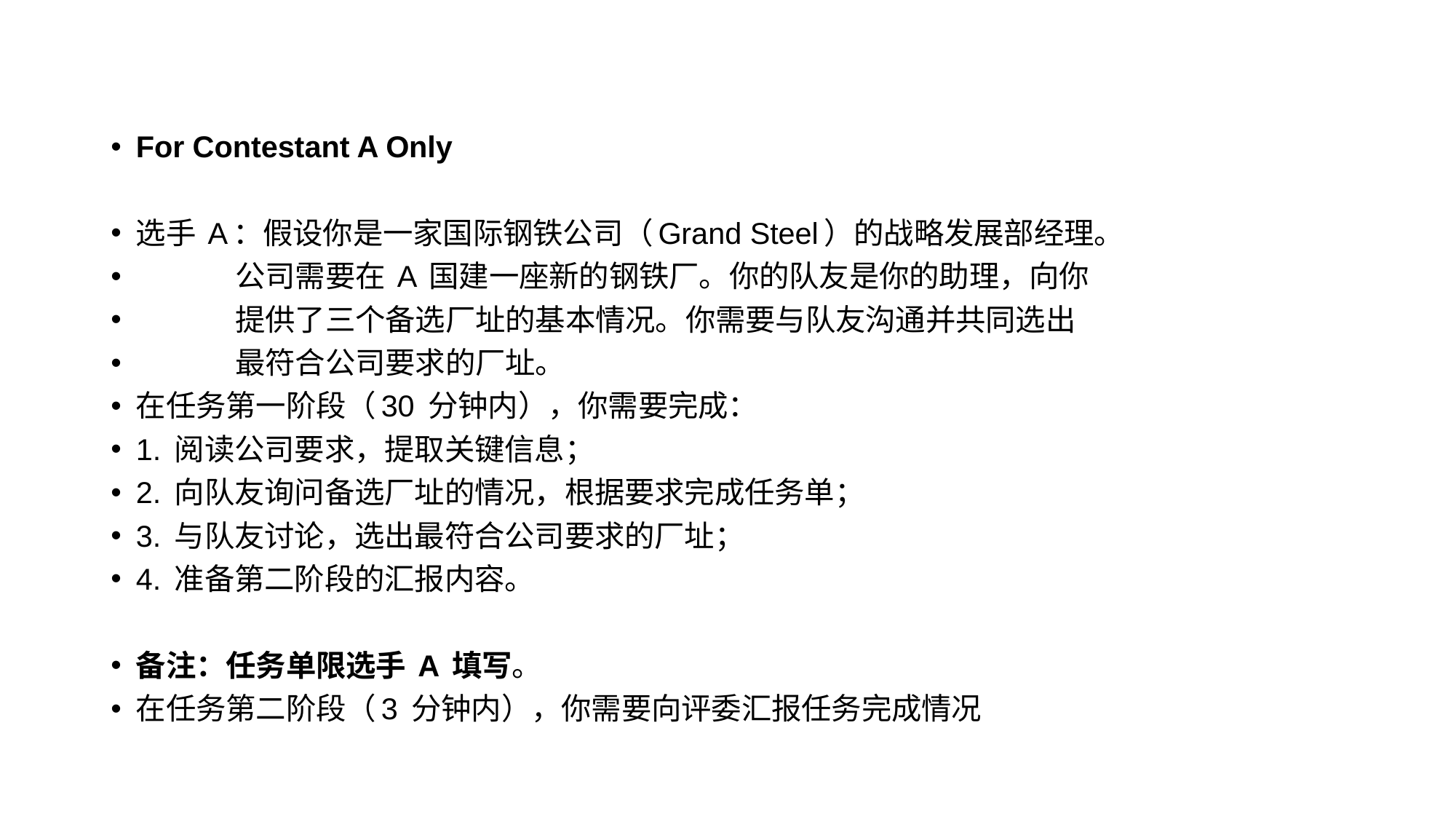

#
For Contestant A Only

选手 A：假设你是一家国际钢铁公司（Grand Steel）的战略发展部经理。
              公司需要在 A 国建一座新的钢铁厂。你的队友是你的助理，向你
              提供了三个备选厂址的基本情况。你需要与队友沟通并共同选出
              最符合公司要求的厂址。
在任务第一阶段（30 分钟内），你需要完成：
1. 阅读公司要求，提取关键信息；
2. 向队友询问备选厂址的情况，根据要求完成任务单；
3. 与队友讨论，选出最符合公司要求的厂址；
4. 准备第二阶段的汇报内容。

备注：任务单限选手 A 填写。
在任务第二阶段（3 分钟内），你需要向评委汇报任务完成情况